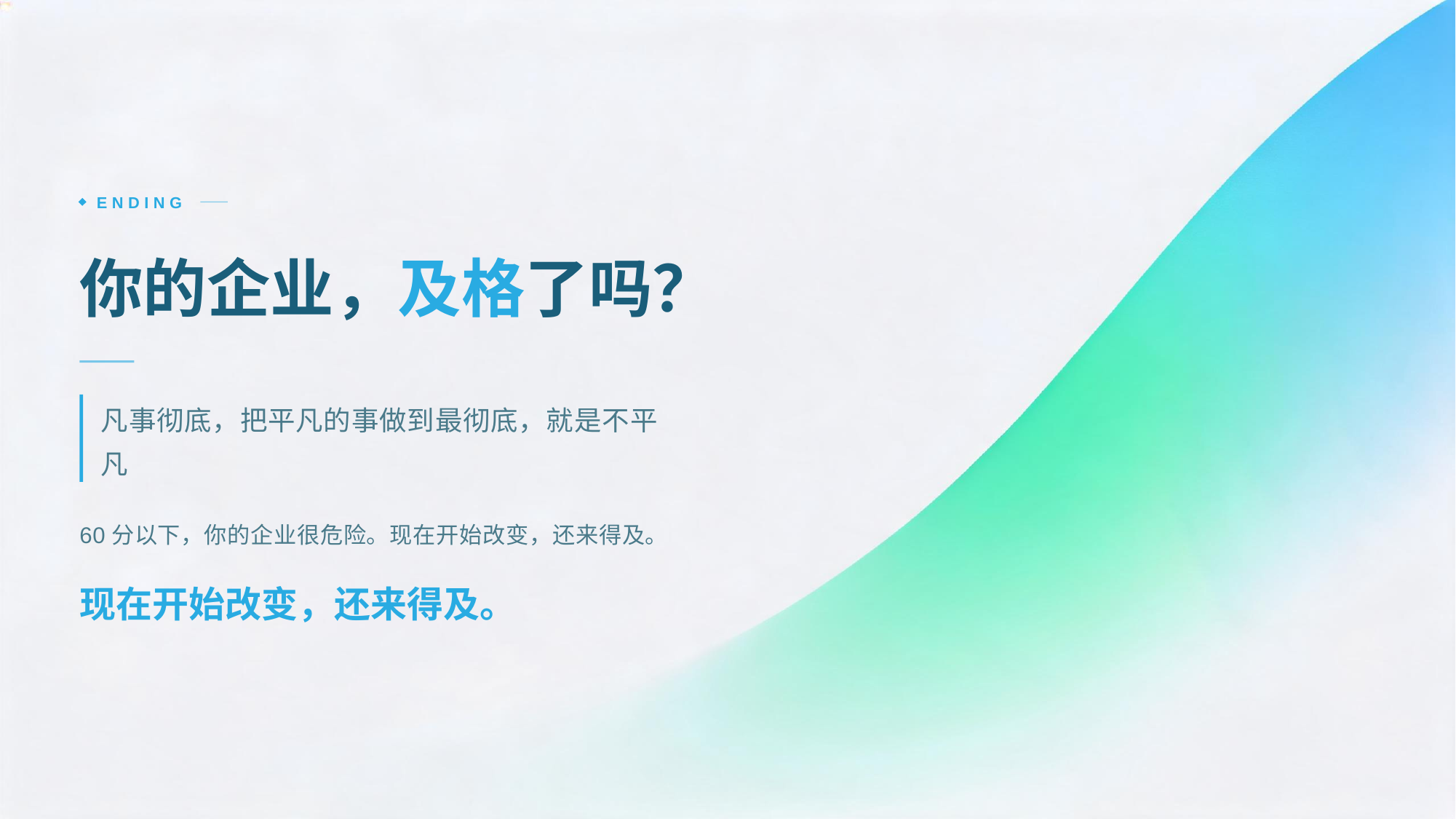

ENDING

你的企业，及格了吗？

凡事彻底，把平凡的事做到最彻底，就是不平凡

60分以下，你的企业很危险。现在开始改变，还来得及。
现在开始改变，还来得及。